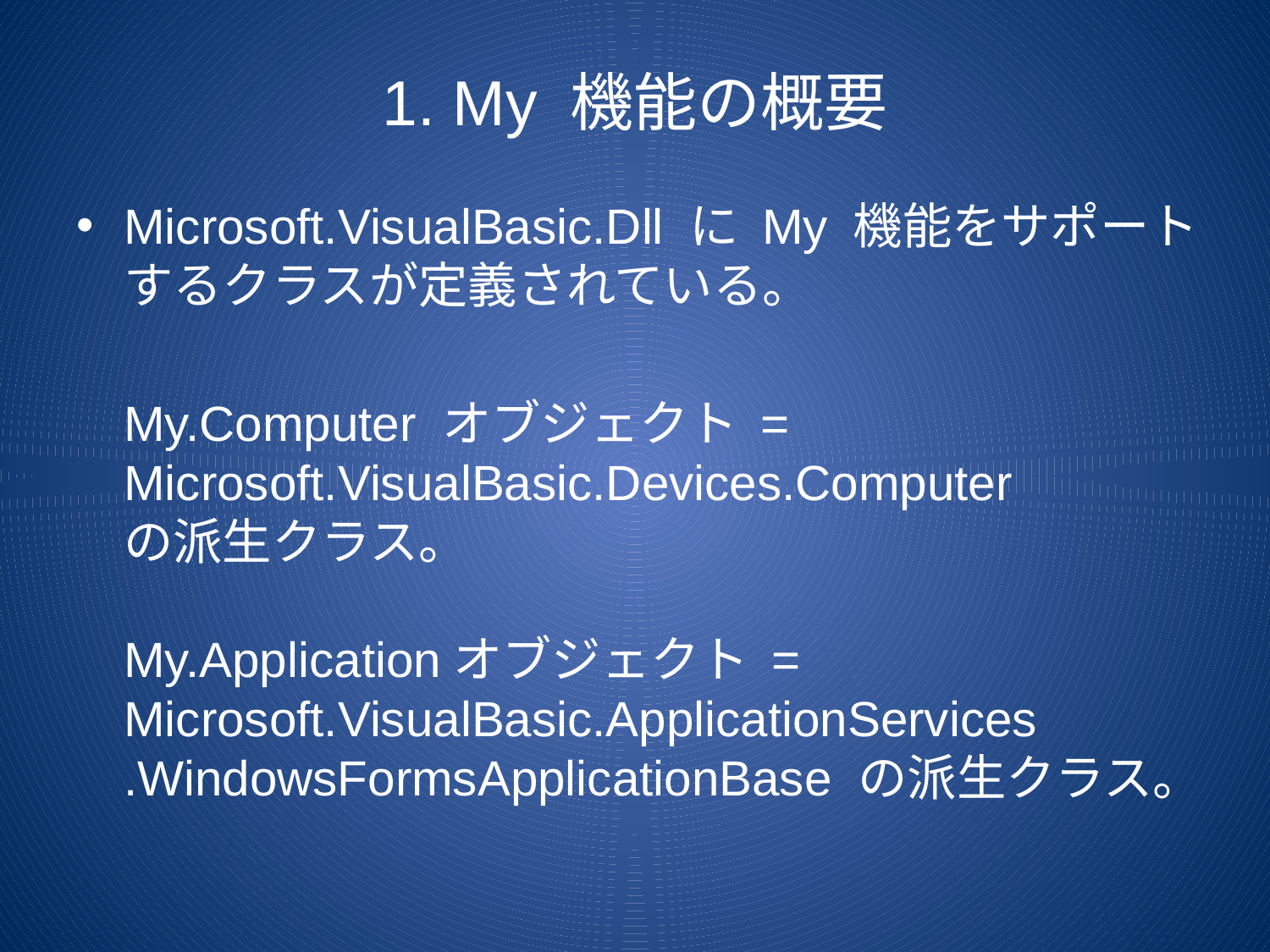

# 1. My 機能の概要
Microsoft.VisualBasic.Dll に My 機能をサポートするクラスが定義されている。

	My.Computer オブジェクト = Microsoft.VisualBasic.Devices.Computer
の派生クラス。
My.Applicationオブジェクト = Microsoft.VisualBasic.ApplicationServices
.WindowsFormsApplicationBase の派生クラス。